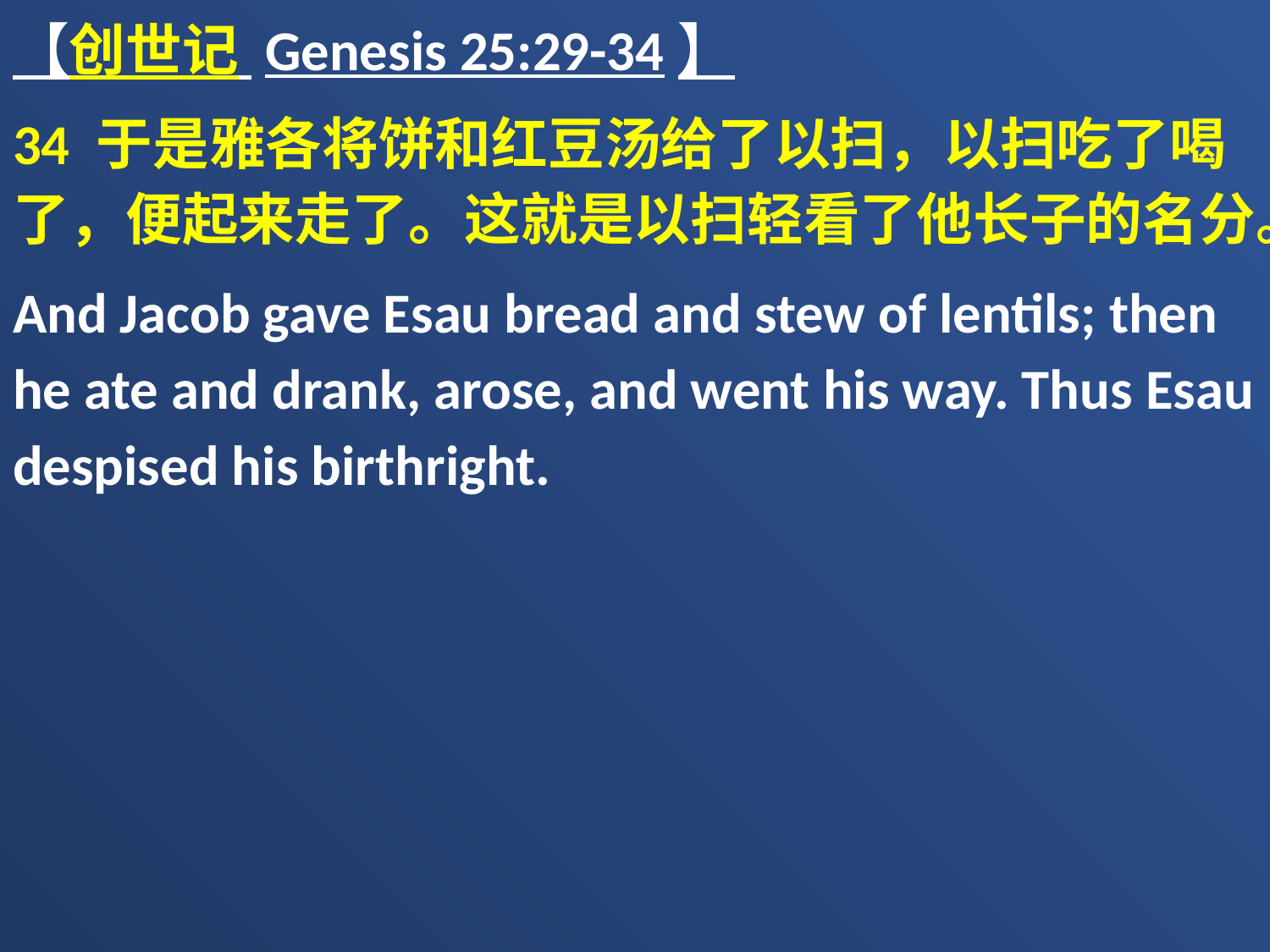

【创世记 Genesis 25:29-34】
34 于是雅各将饼和红豆汤给了以扫，以扫吃了喝了，便起来走了。这就是以扫轻看了他长子的名分。
And Jacob gave Esau bread and stew of lentils; then he ate and drank, arose, and went his way. Thus Esau despised his birthright.